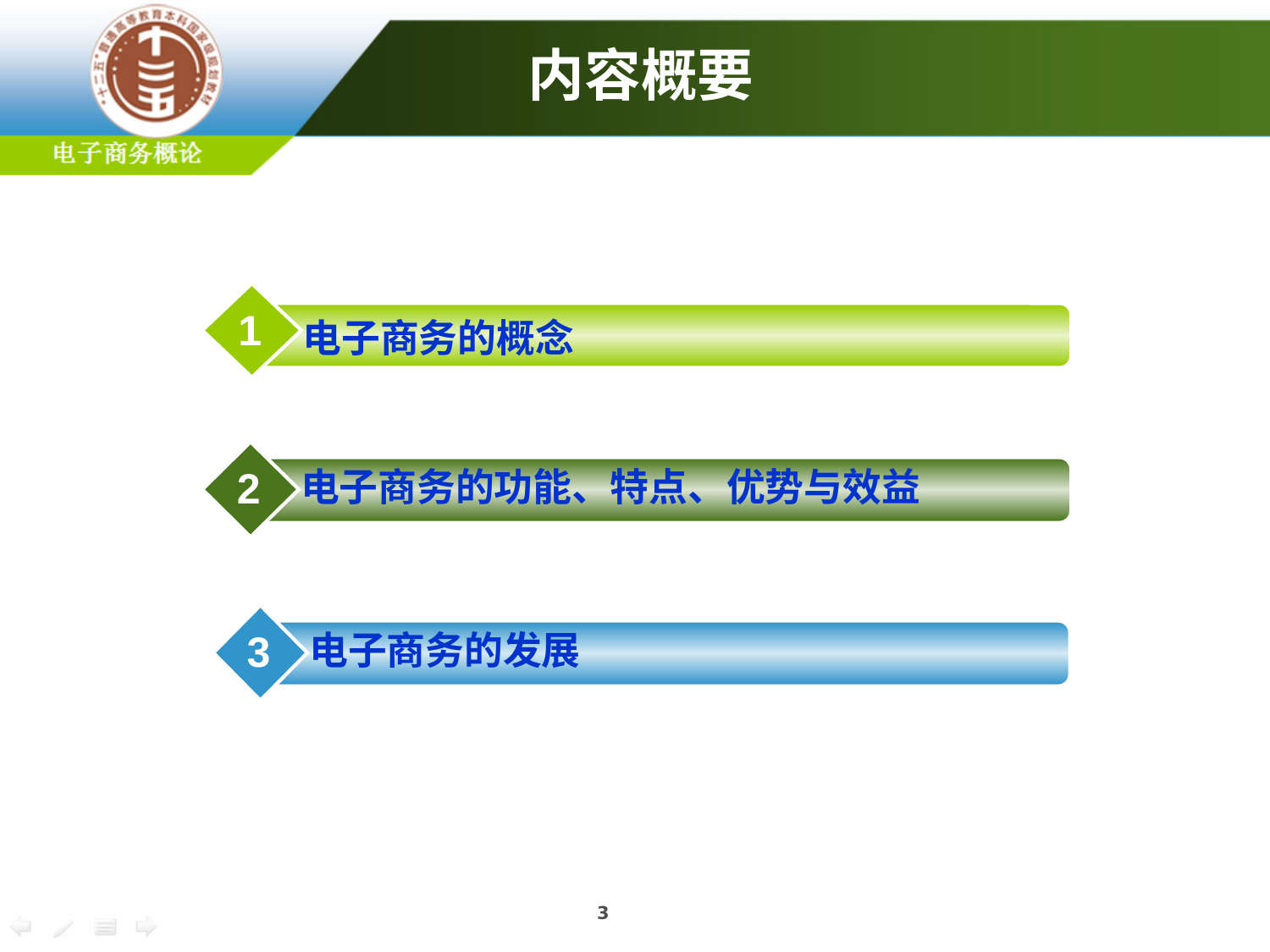

内容概要

1

电子商务的概念

2
电子商务的功能、特点、优势与效益

3
电子商务的发展

3